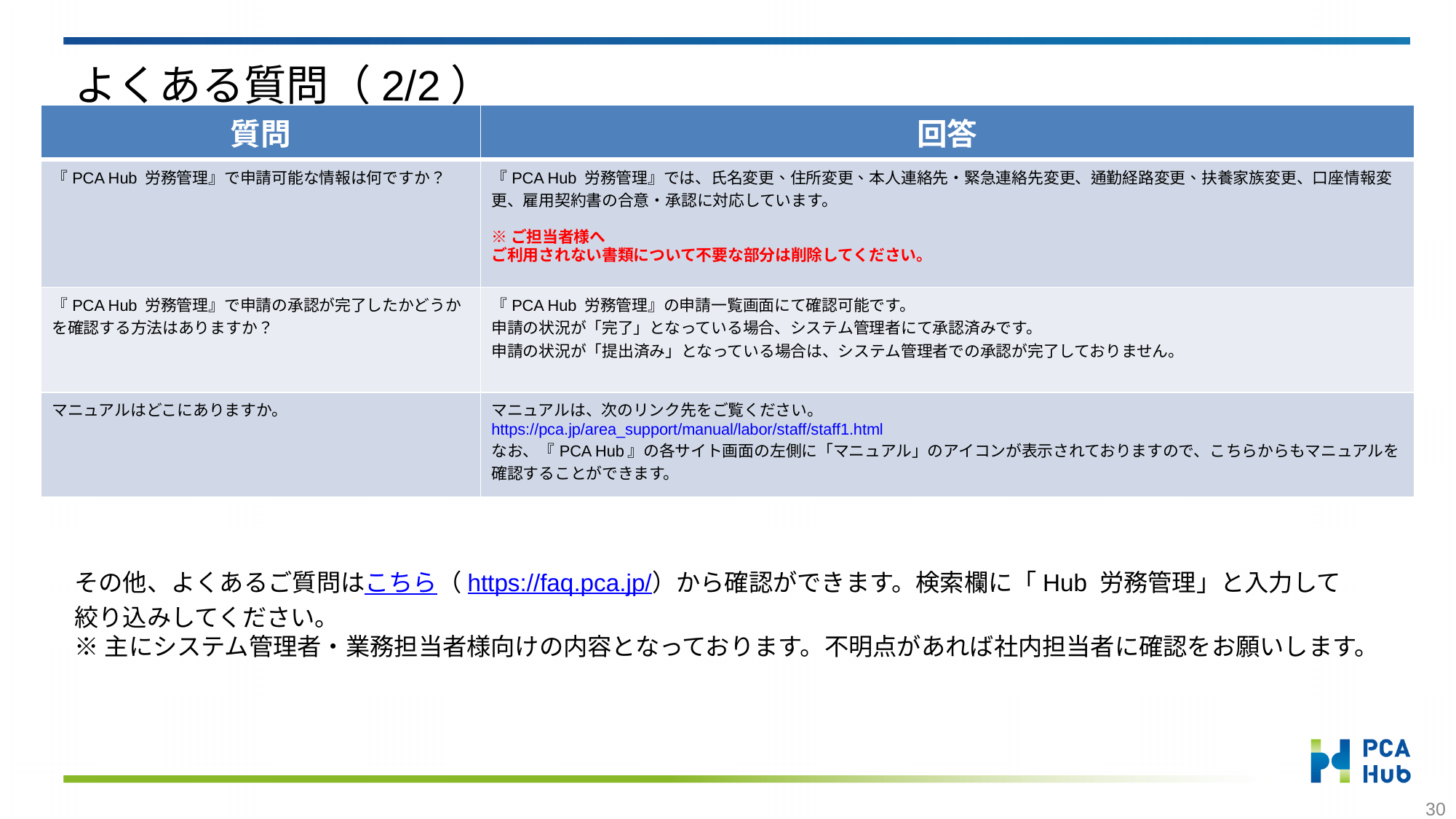

# よくある質問（2/2）
| 質問 | 回答 |
| --- | --- |
| 『PCA Hub 労務管理』で申請可能な情報は何ですか？ | 『PCA Hub 労務管理』では、氏名変更、住所変更、本人連絡先・緊急連絡先変更、通勤経路変更、扶養家族変更、口座情報変更、雇用契約書の合意・承認に対応しています。 ※ご担当者様へ ご利用されない書類について不要な部分は削除してください。 |
| 『PCA Hub 労務管理』で申請の承認が完了したかどうかを確認する方法はありますか？ | 『PCA Hub 労務管理』の申請一覧画面にて確認可能です。 申請の状況が「完了」となっている場合、システム管理者にて承認済みです。 申請の状況が「提出済み」となっている場合は、システム管理者での承認が完了しておりません。 |
| マニュアルはどこにありますか。 | マニュアルは、次のリンク先をご覧ください。 https://pca.jp/area\_support/manual/labor/staff/staff1.html なお、『PCA Hub』の各サイト画面の左側に「マニュアル」のアイコンが表示されておりますので、こちらからもマニュアルを確認することができます。 |
その他、よくあるご質問はこちら（https://faq.pca.jp/）から確認ができます。検索欄に「Hub 労務管理」と入力して
絞り込みしてください。
※主にシステム管理者・業務担当者様向けの内容となっております。不明点があれば社内担当者に確認をお願いします。
30